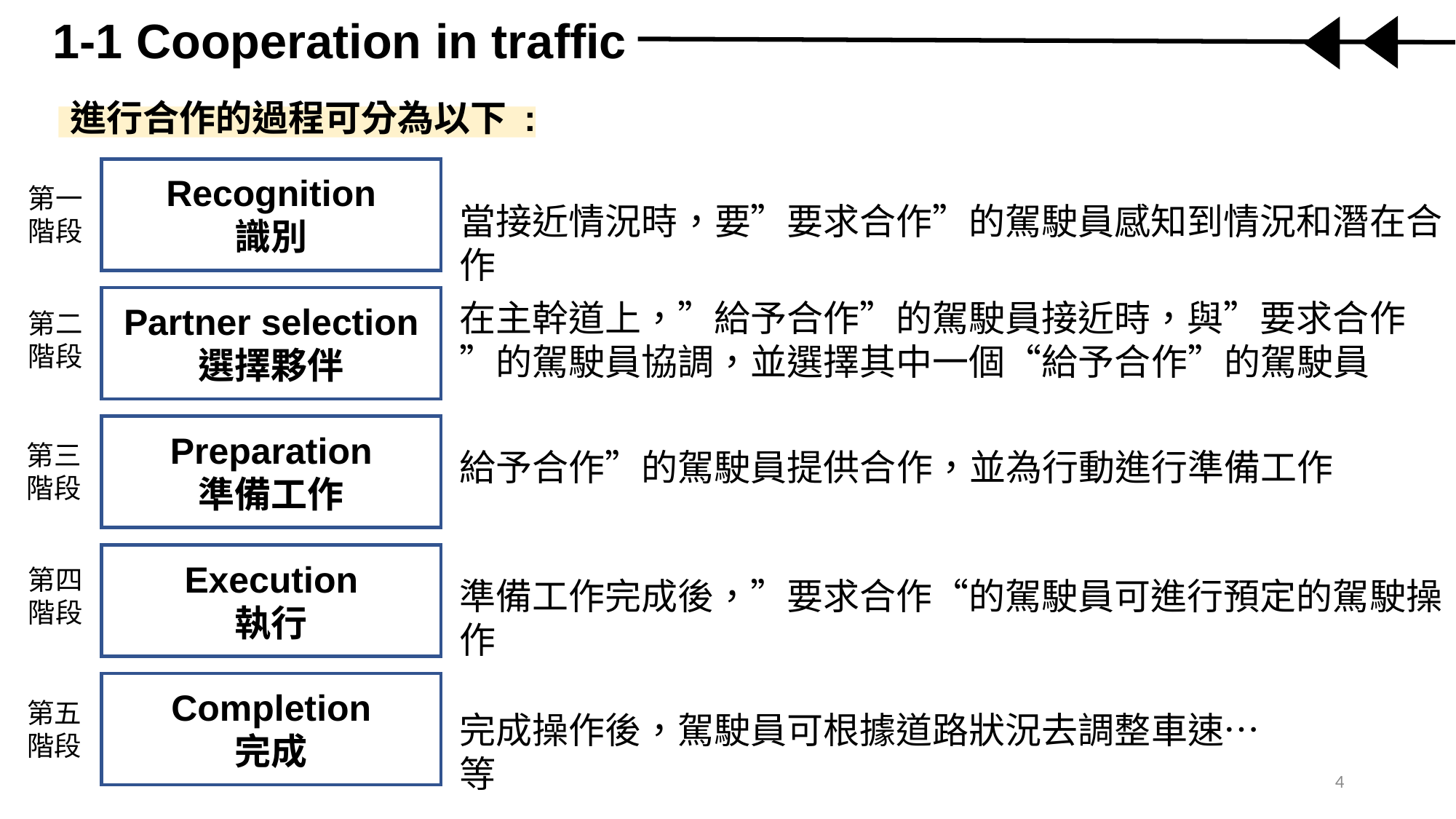

1-1 Cooperation in traffic

進行合作的過程可分為以下 :

Recognition
識別
第一階段
當接近情況時，要”要求合作”的駕駛員感知到情況和潛在合作

Partner selection
選擇夥伴
第二階段
在主幹道上，”給予合作”的駕駛員接近時，與”要求合作”的駕駛員協調，並選擇其中一個“給予合作”的駕駛員

Preparation
準備工作
第三階段
給予合作”的駕駛員提供合作，並為行動進行準備工作

Execution
執行
第四階段
準備工作完成後，”要求合作“的駕駛員可進行預定的駕駛操作

Completion
完成
第五階段
完成操作後，駕駛員可根據道路狀況去調整車速…等
4